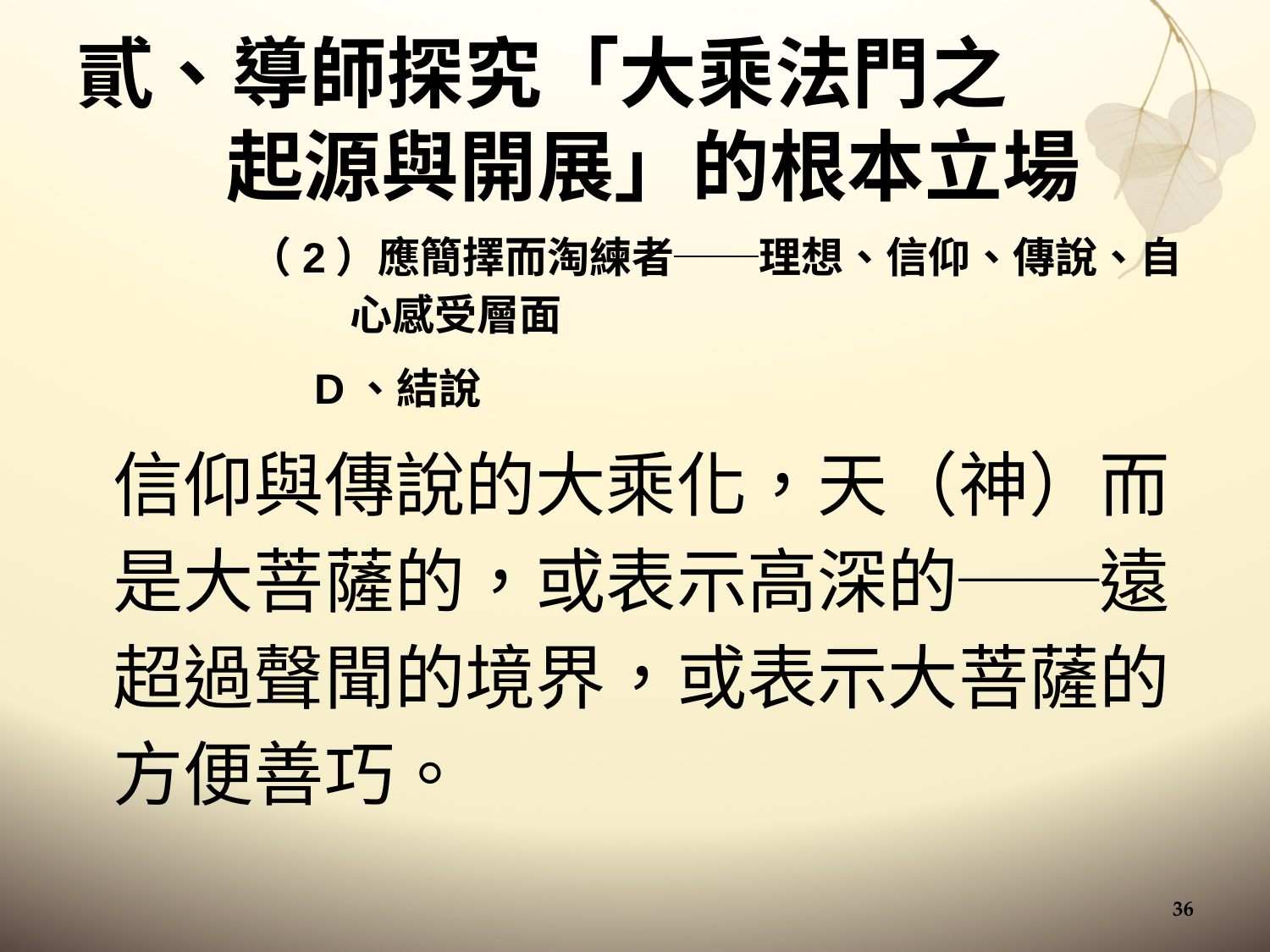

# 貳、導師探究「大乘法門之起源與開展」的根本立場
（2）應簡擇而淘練者──理想、信仰、傳說、自心感受層面
 D、結說
信仰與傳說的大乘化，天（神）而是大菩薩的，或表示高深的──遠超過聲聞的境界，或表示大菩薩的方便善巧。
36